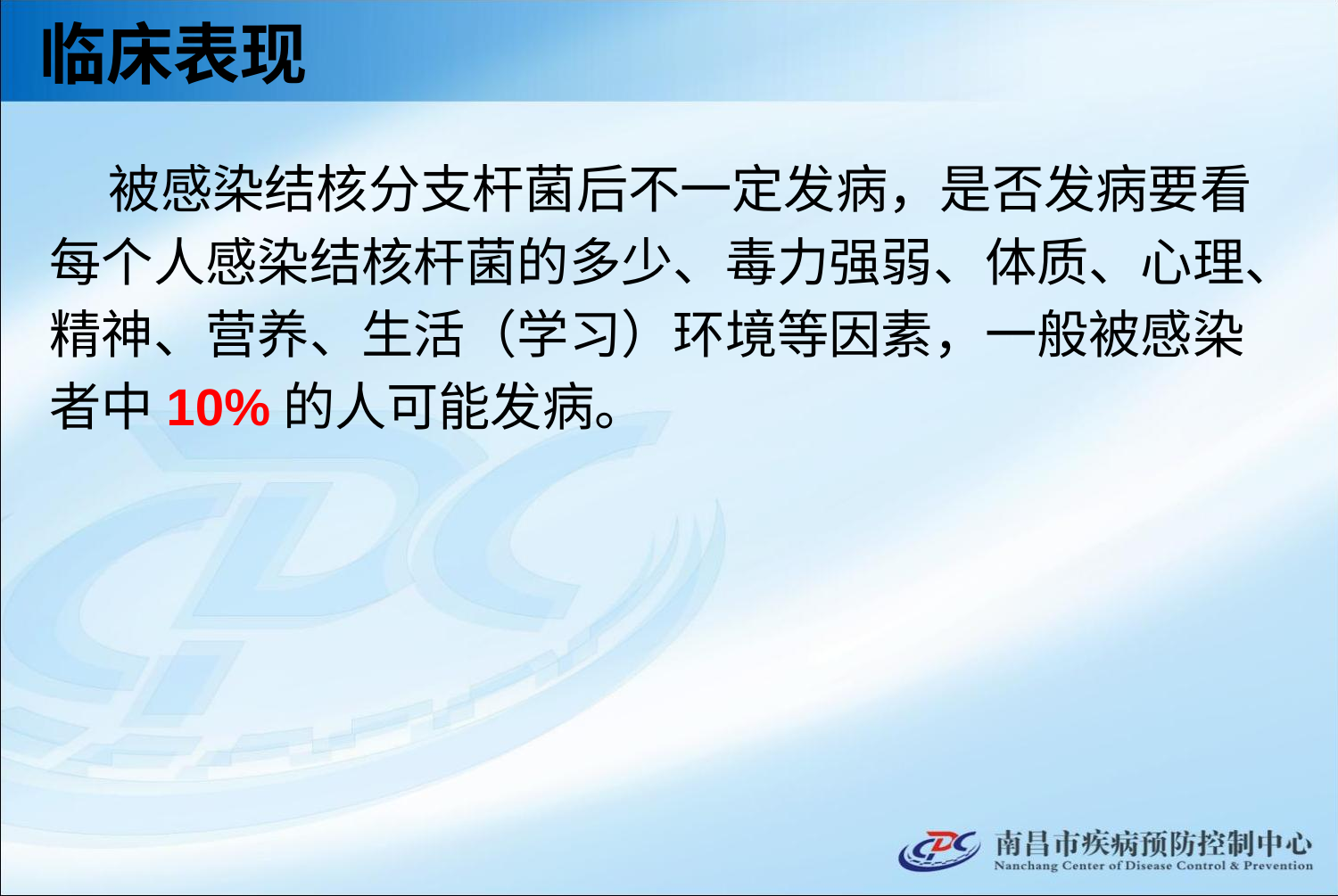

#

临床表现
    被感染结核分支杆菌后不一定发病，是否发病要看每个人感染结核杆菌的多少、毒力强弱、体质、心理、精神、营养、生活（学习）环境等因素，一般被感染者中10%的人可能发病。